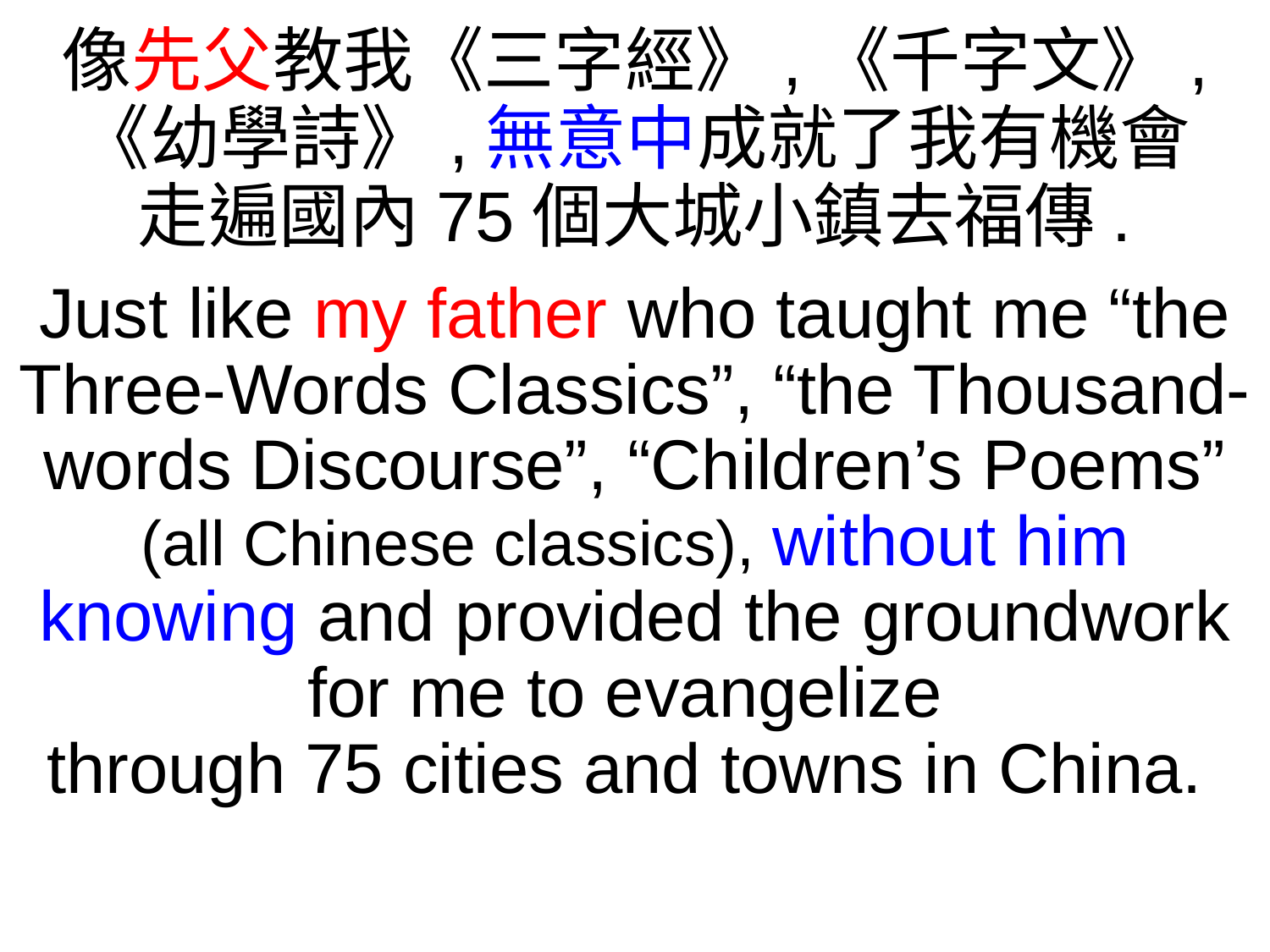

像先父教我《三字經》,《千字文》,
《幼學詩》,無意中成就了我有機會
走遍國內75個大城小鎮去福傳.
Just like my father who taught me “the Three-Words Classics”, “the Thousand-words Discourse”, “Children’s Poems” (all Chinese classics), without him knowing and provided the groundwork for me to evangelize
through 75 cities and towns in China.